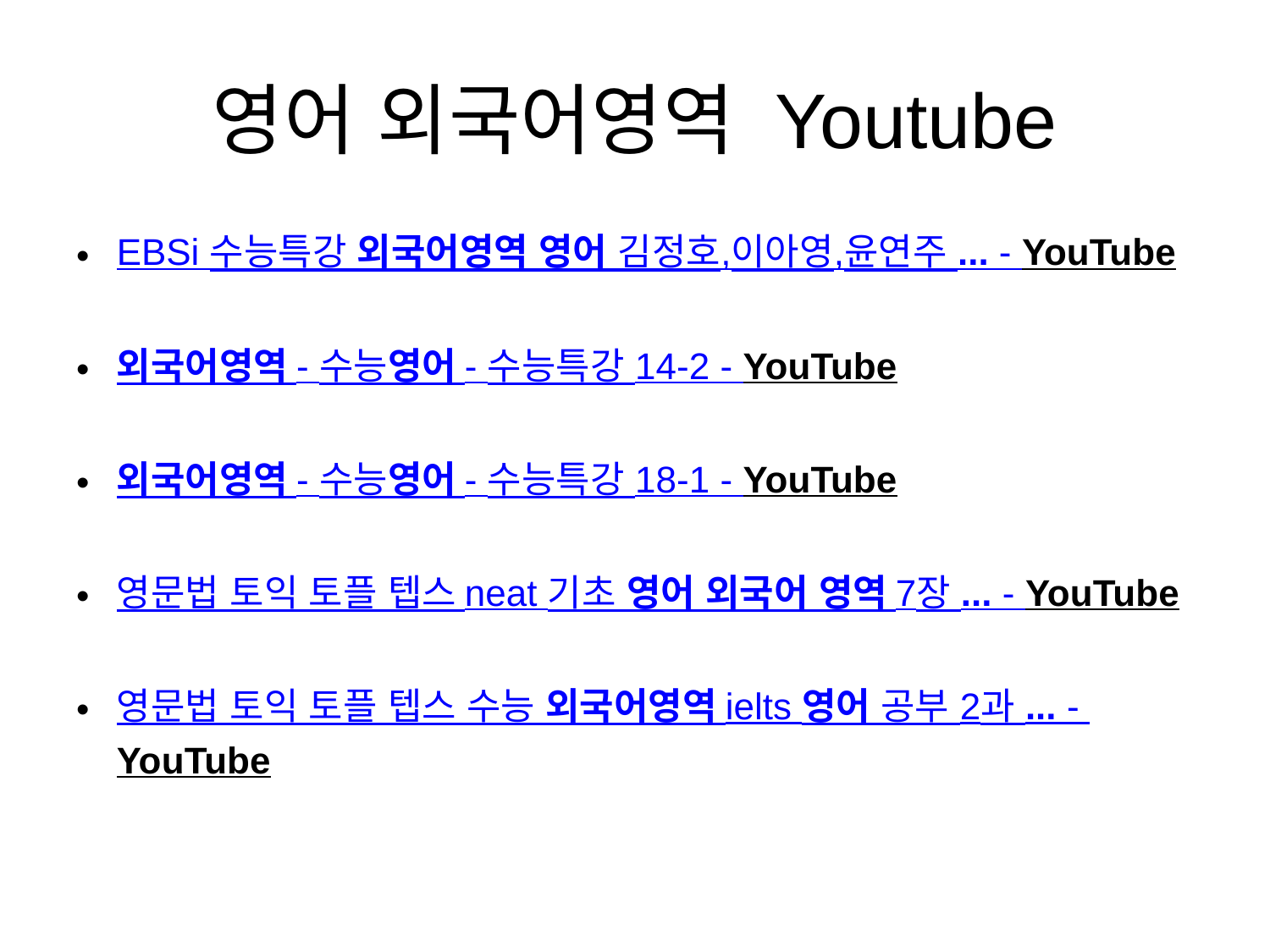

# 영어 외국어영역 Youtube
EBSi 수능특강 외국어영역 영어 김정호,이아영,윤연주 ... - YouTube

외국어영역 - 수능영어 - 수능특강 14-2 - YouTube

외국어영역 - 수능영어 - 수능특강 18-1 - YouTube

영문법 토익 토플 텝스 neat 기초 영어 외국어 영역 7장 ... - YouTube

영문법 토익 토플 텝스 수능 외국어영역 ielts 영어 공부 2과 ... - YouTube